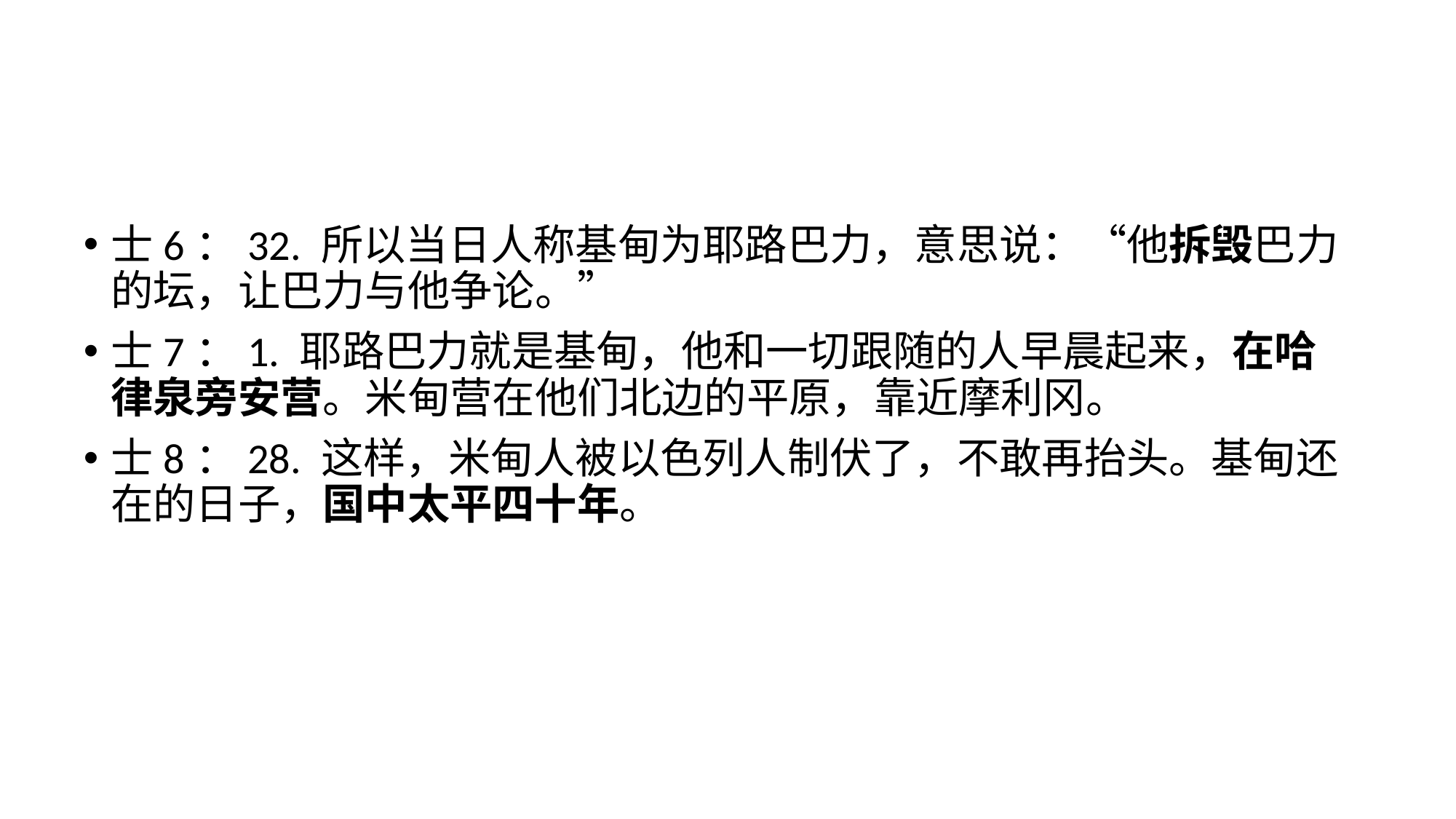

士6：32. 所以当日人称基甸为耶路巴力，意思说：“他拆毁巴力的坛，让巴力与他争论。”
士7：1. 耶路巴力就是基甸，他和一切跟随的人早晨起来，在哈律泉旁安营。米甸营在他们北边的平原，靠近摩利冈。
士8：28. 这样，米甸人被以色列人制伏了，不敢再抬头。基甸还在的日子，国中太平四十年。